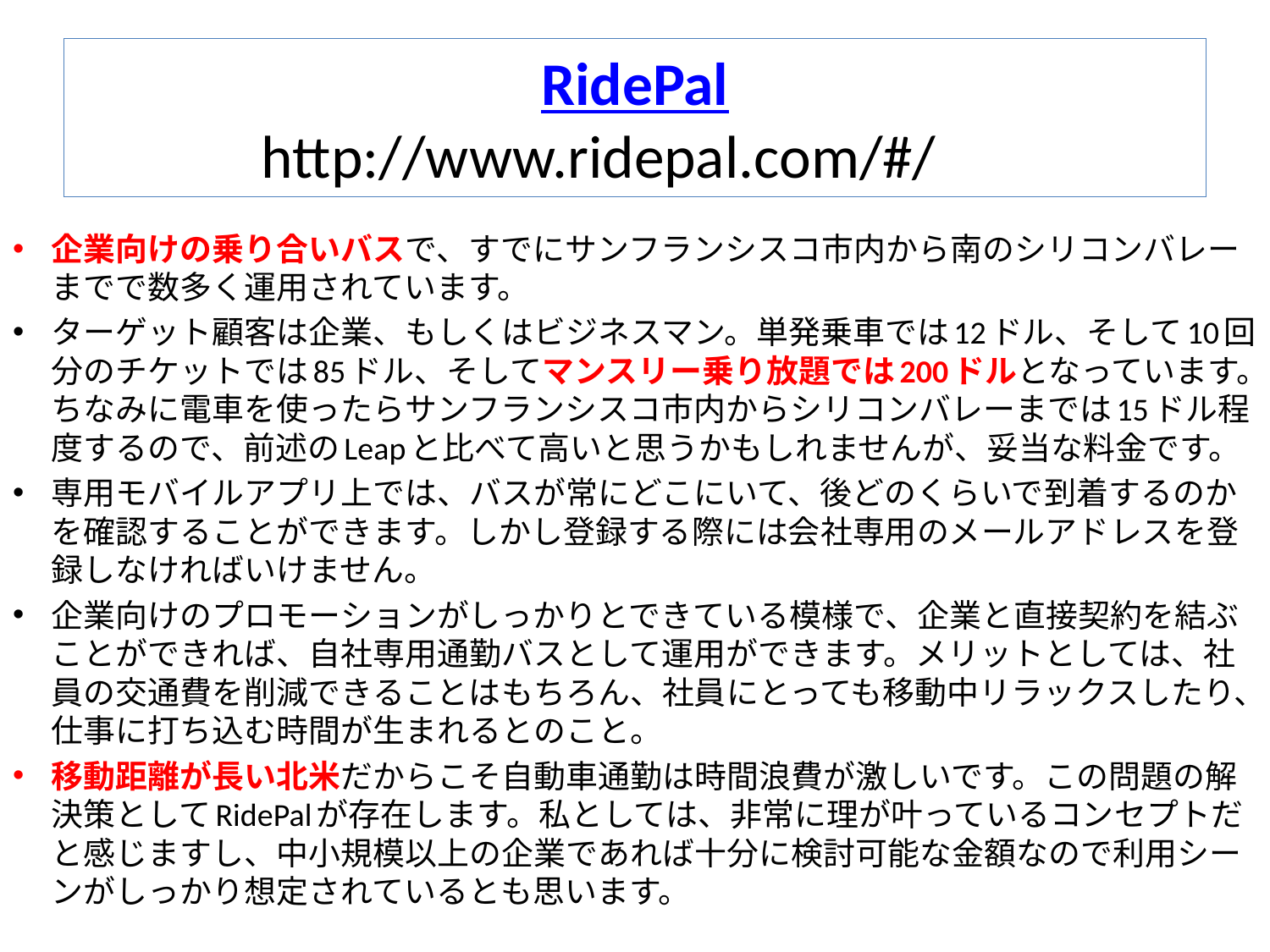

# RidePal http://www.ridepal.com/#/
企業向けの乗り合いバスで、すでにサンフランシスコ市内から南のシリコンバレーまでで数多く運用されています。
ターゲット顧客は企業、もしくはビジネスマン。単発乗車では12ドル、そして10回分のチケットでは85ドル、そしてマンスリー乗り放題では200ドルとなっています。ちなみに電車を使ったらサンフランシスコ市内からシリコンバレーまでは15ドル程度するので、前述のLeapと比べて高いと思うかもしれませんが、妥当な料金です。
専用モバイルアプリ上では、バスが常にどこにいて、後どのくらいで到着するのかを確認することができます。しかし登録する際には会社専用のメールアドレスを登録しなければいけません。
企業向けのプロモーションがしっかりとできている模様で、企業と直接契約を結ぶことができれば、自社専用通勤バスとして運用ができます。メリットとしては、社員の交通費を削減できることはもちろん、社員にとっても移動中リラックスしたり、仕事に打ち込む時間が生まれるとのこと。
移動距離が長い北米だからこそ自動車通勤は時間浪費が激しいです。この問題の解決策としてRidePalが存在します。私としては、非常に理が叶っているコンセプトだと感じますし、中小規模以上の企業であれば十分に検討可能な金額なので利用シーンがしっかり想定されているとも思います。